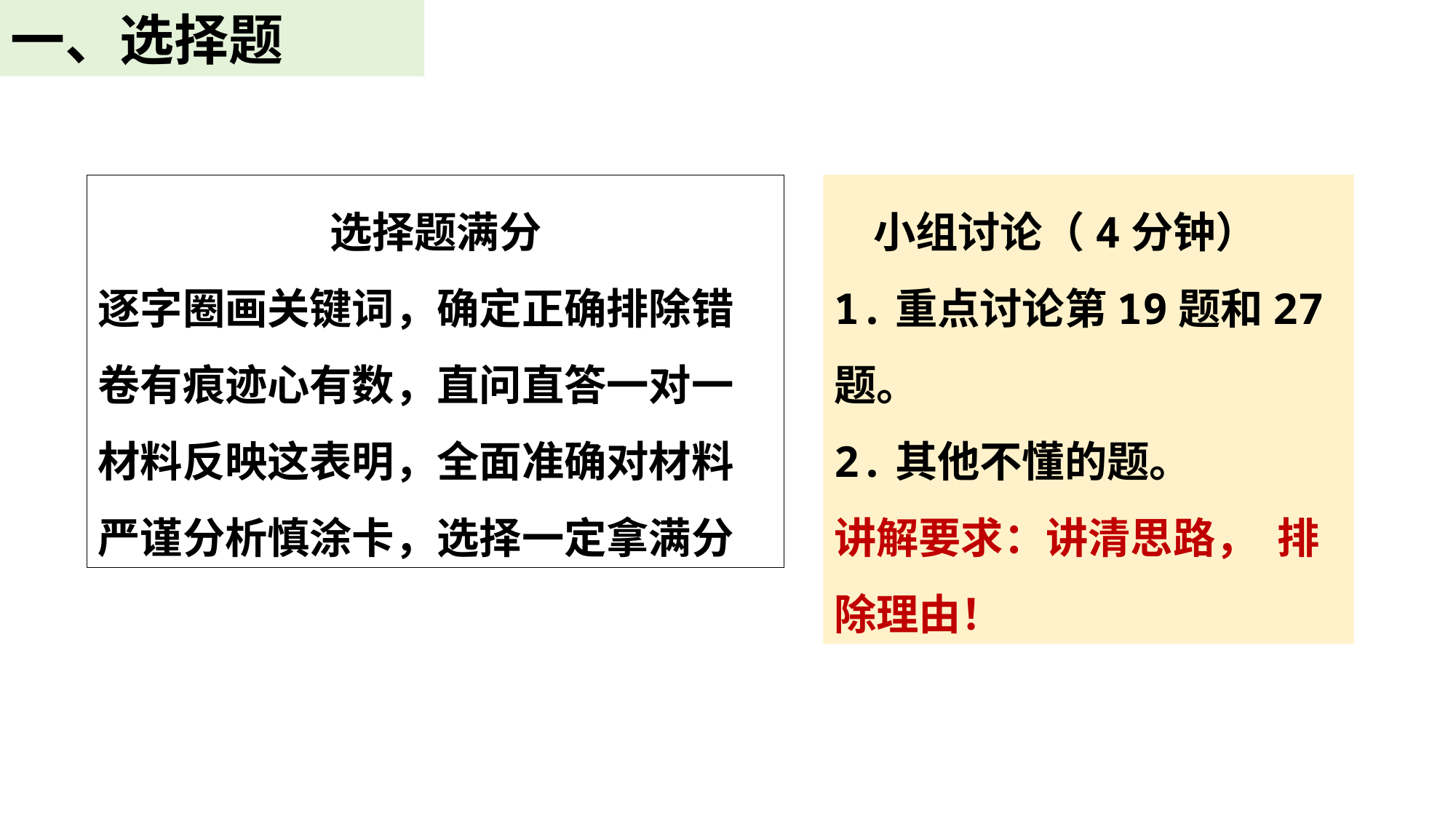

一、选择题
选择题满分
逐字圈画关键词，确定正确排除错
卷有痕迹心有数，直问直答一对一
材料反映这表明，全面准确对材料
严谨分析慎涂卡，选择一定拿满分
   小组讨论（4分钟）
1.重点讨论第19题和27题。
2.其他不懂的题。
讲解要求：讲清思路，  排除理由！